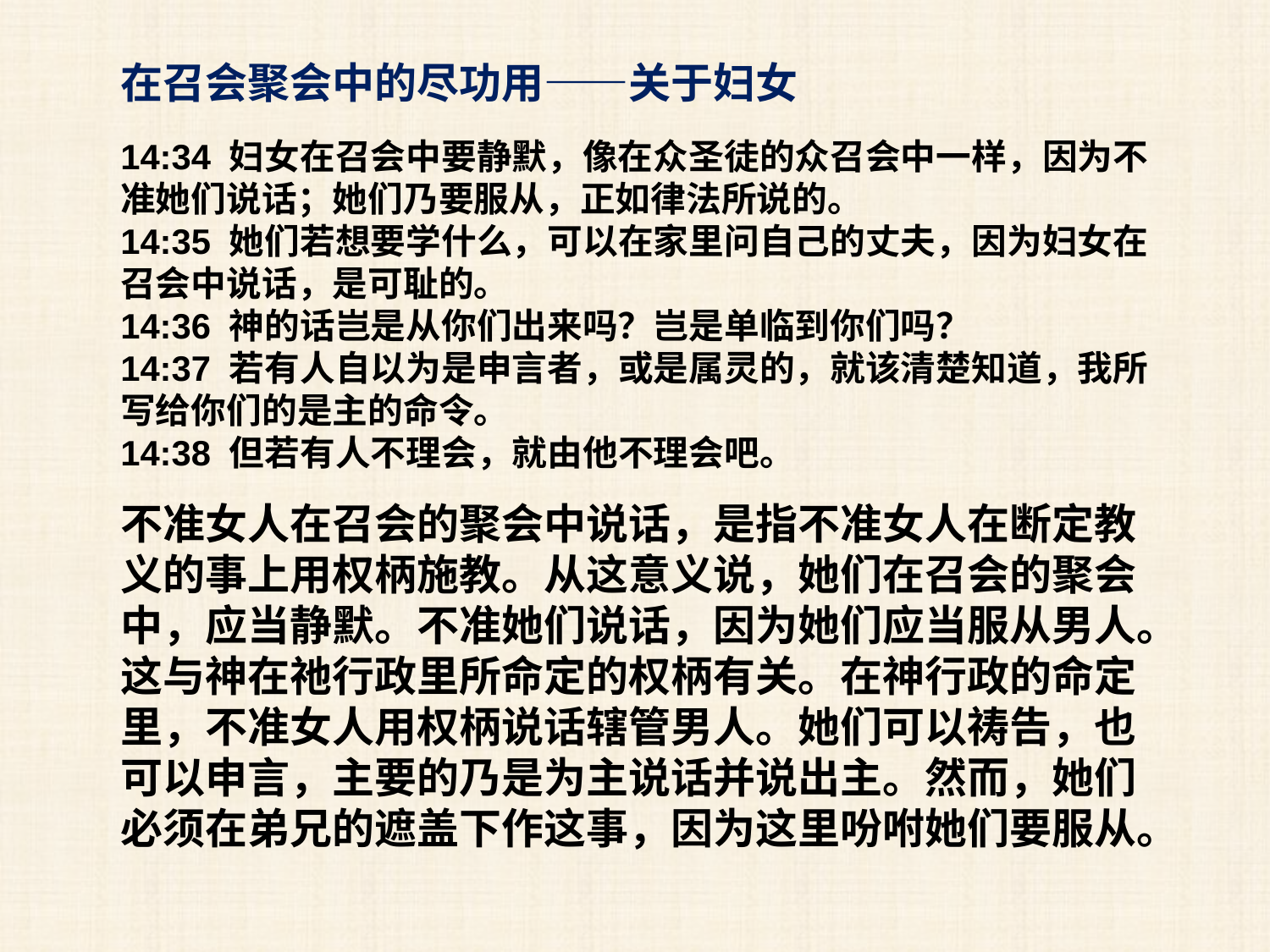

在召会聚会中的尽功用——关于妇女
14:34 妇女在召会中要静默，像在众圣徒的众召会中一样，因为不准她们说话；她们乃要服从，正如律法所说的。
14:35 她们若想要学什么，可以在家里问自己的丈夫，因为妇女在召会中说话，是可耻的。
14:36 神的话岂是从你们出来吗？岂是单临到你们吗？
14:37 若有人自以为是申言者，或是属灵的，就该清楚知道，我所写给你们的是主的命令。
14:38 但若有人不理会，就由他不理会吧。
不准女人在召会的聚会中说话，是指不准女人在断定教义的事上用权柄施教。从这意义说，她们在召会的聚会中，应当静默。不准她们说话，因为她们应当服从男人。这与神在祂行政里所命定的权柄有关。在神行政的命定里，不准女人用权柄说话辖管男人。她们可以祷告，也可以申言，主要的乃是为主说话并说出主。然而，她们必须在弟兄的遮盖下作这事，因为这里吩咐她们要服从。